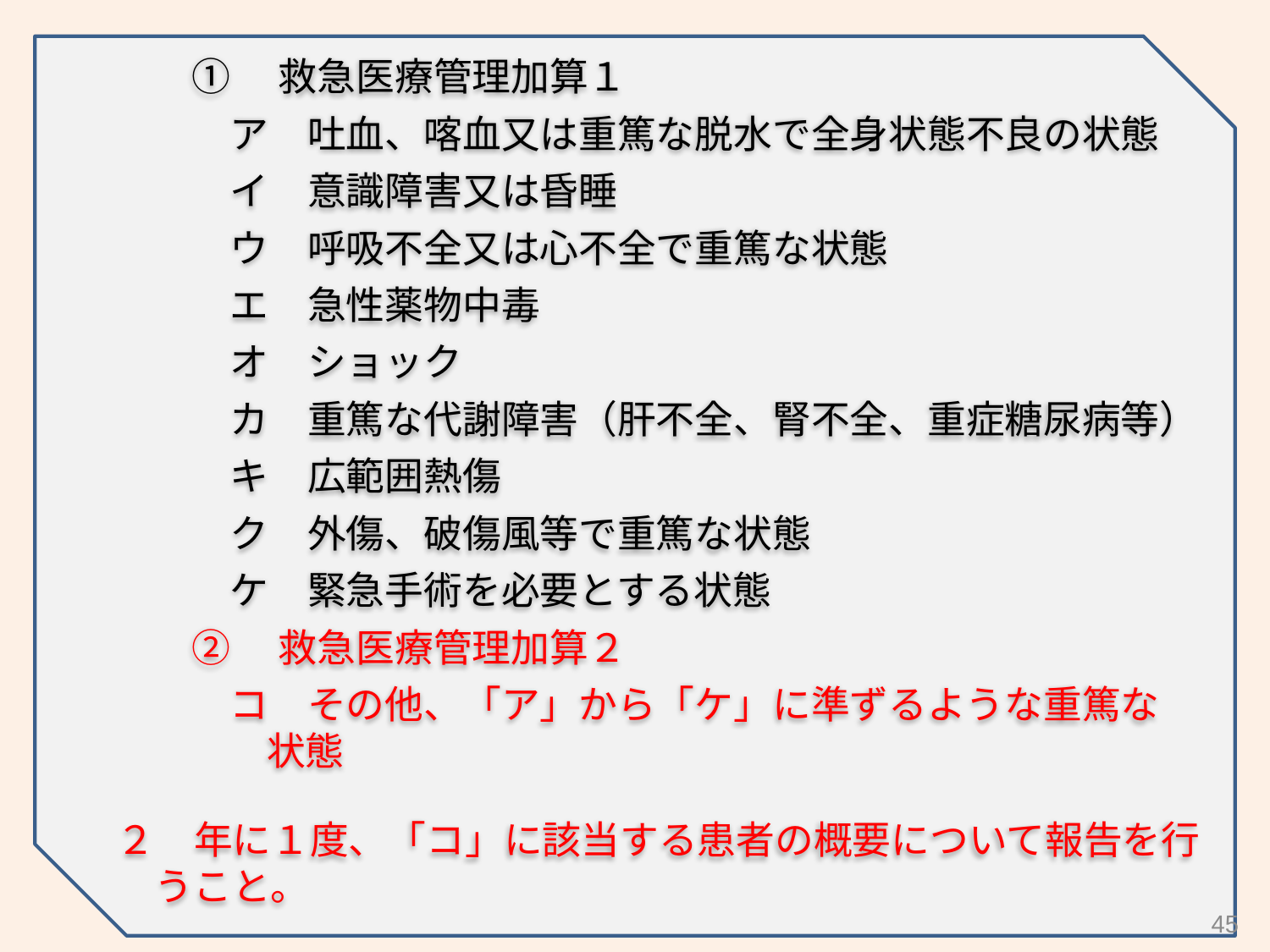

①　救急医療管理加算１
ア　吐血、喀血又は重篤な脱水で全身状態不良の状態
イ　意識障害又は昏睡
ウ　呼吸不全又は心不全で重篤な状態
エ　急性薬物中毒
オ　ショック
カ　重篤な代謝障害（肝不全、腎不全、重症糖尿病等）
キ　広範囲熱傷
ク　外傷、破傷風等で重篤な状態
ケ　緊急手術を必要とする状態
②　救急医療管理加算２
コ　その他、「ア」から「ケ」に準ずるような重篤な
状態

２　年に１度、「コ」に該当する患者の概要について報告を行うこと。
45